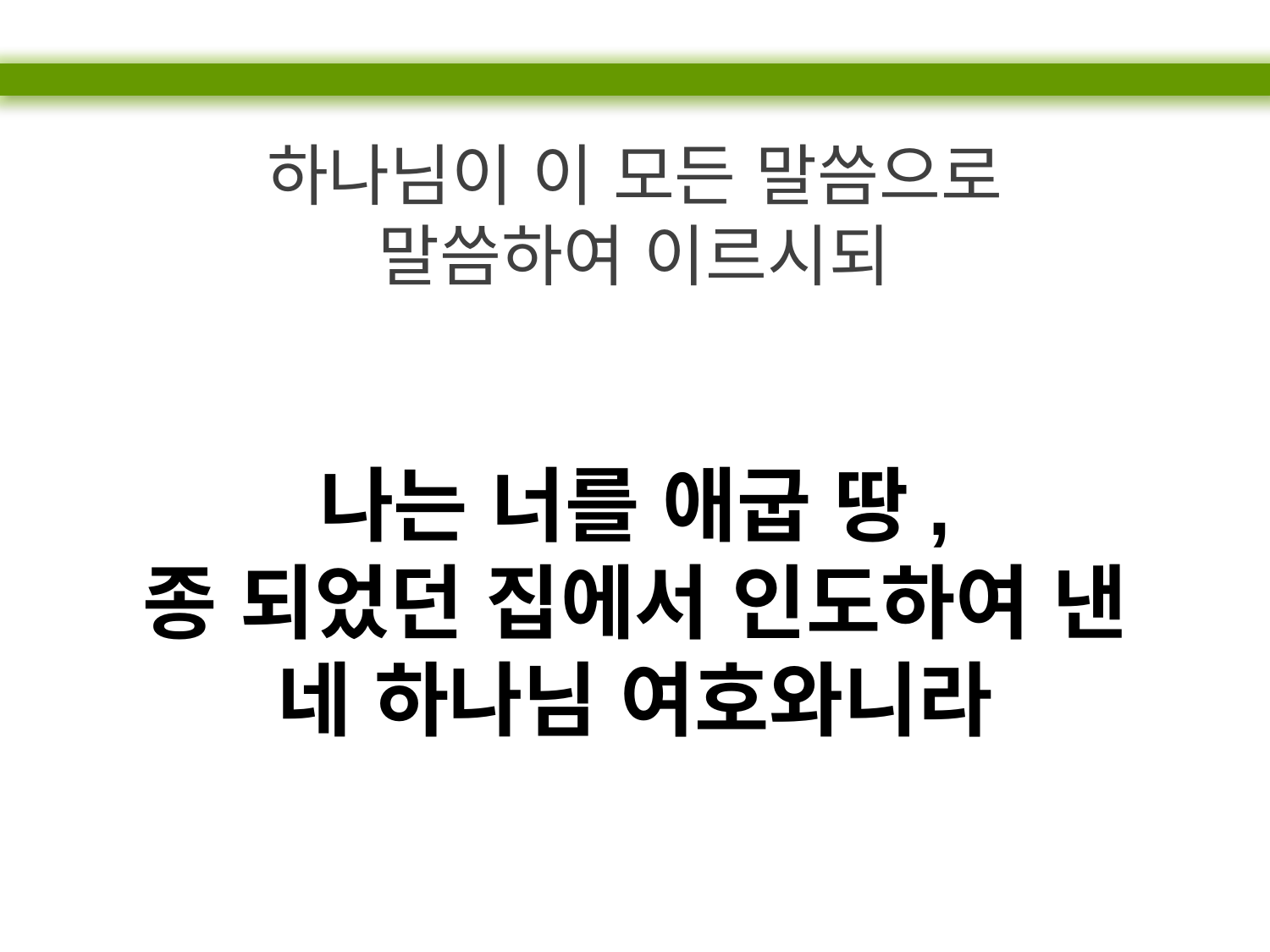

하나님이 이 모든 말씀으로
말씀하여 이르시되
나는 너를 애굽 땅,
종 되었던 집에서 인도하여 낸
네 하나님 여호와니라